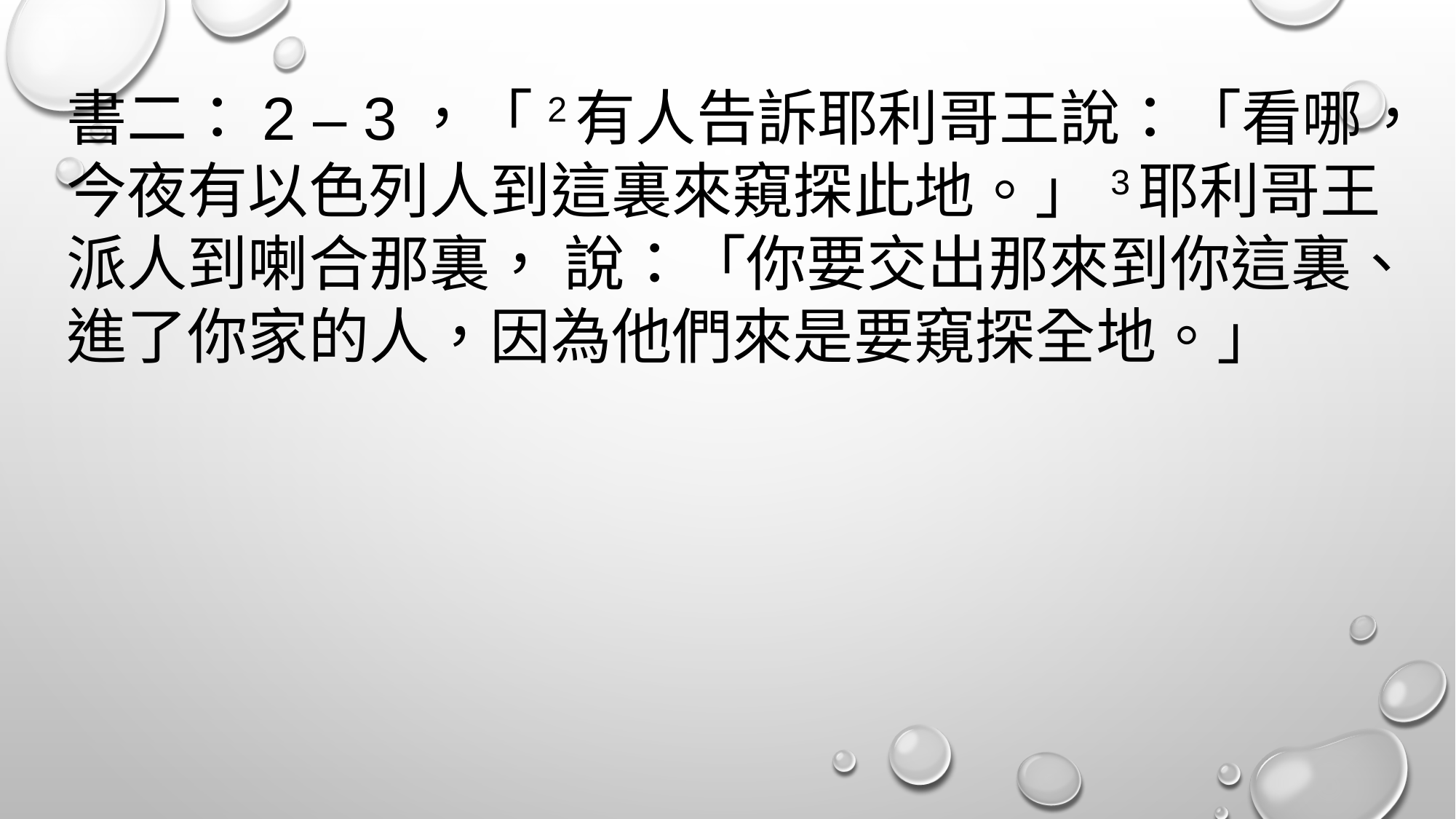

書二：2 – 3，「2有人告訴耶利哥王說：「看哪，今夜有以色列人到這裏來窺探此地。」3耶利哥王派人到喇合那裏， 說：「你要交出那來到你這裏、進了你家的人，因為他們來是要窺探全地。」